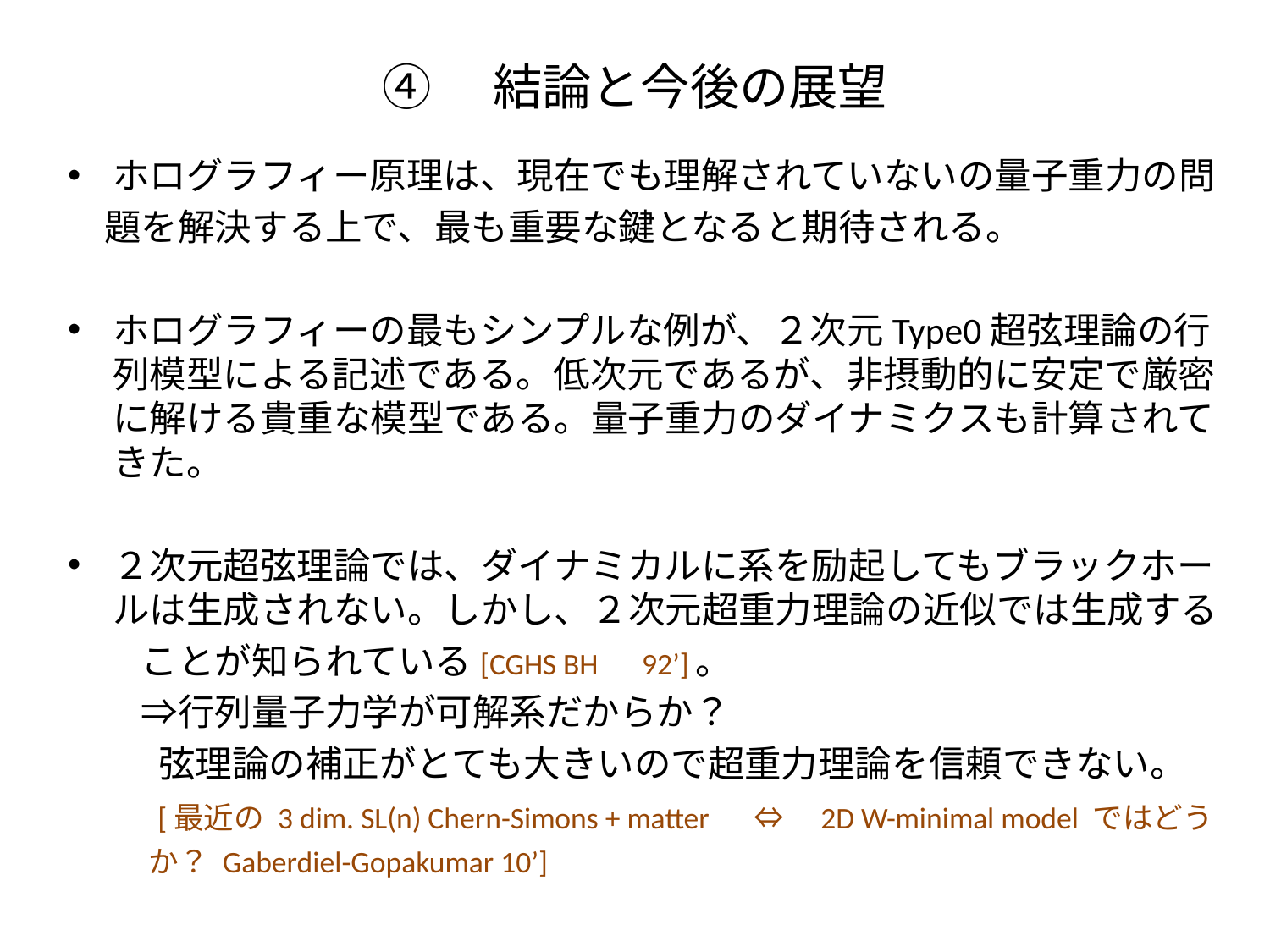

# ④　結論と今後の展望
ホログラフィー原理は、現在でも理解されていないの量子重力の問
　題を解決する上で、最も重要な鍵となると期待される。

ホログラフィーの最もシンプルな例が、２次元Type0超弦理論の行列模型による記述である。低次元であるが、非摂動的に安定で厳密に解ける貴重な模型である。量子重力のダイナミクスも計算されてきた。

２次元超弦理論では、ダイナミカルに系を励起してもブラックホールは生成されない。しかし、２次元超重力理論の近似では生成する
　　ことが知られている[CGHS BH　92’]。
　　⇒行列量子力学が可解系だからか？
          弦理論の補正がとても大きいので超重力理論を信頼できない。
　　 [最近の 3 dim. SL(n) Chern-Simons + matter 　⇔　2D W-minimal model ではどう
           か？ Gaberdiel-Gopakumar 10’]